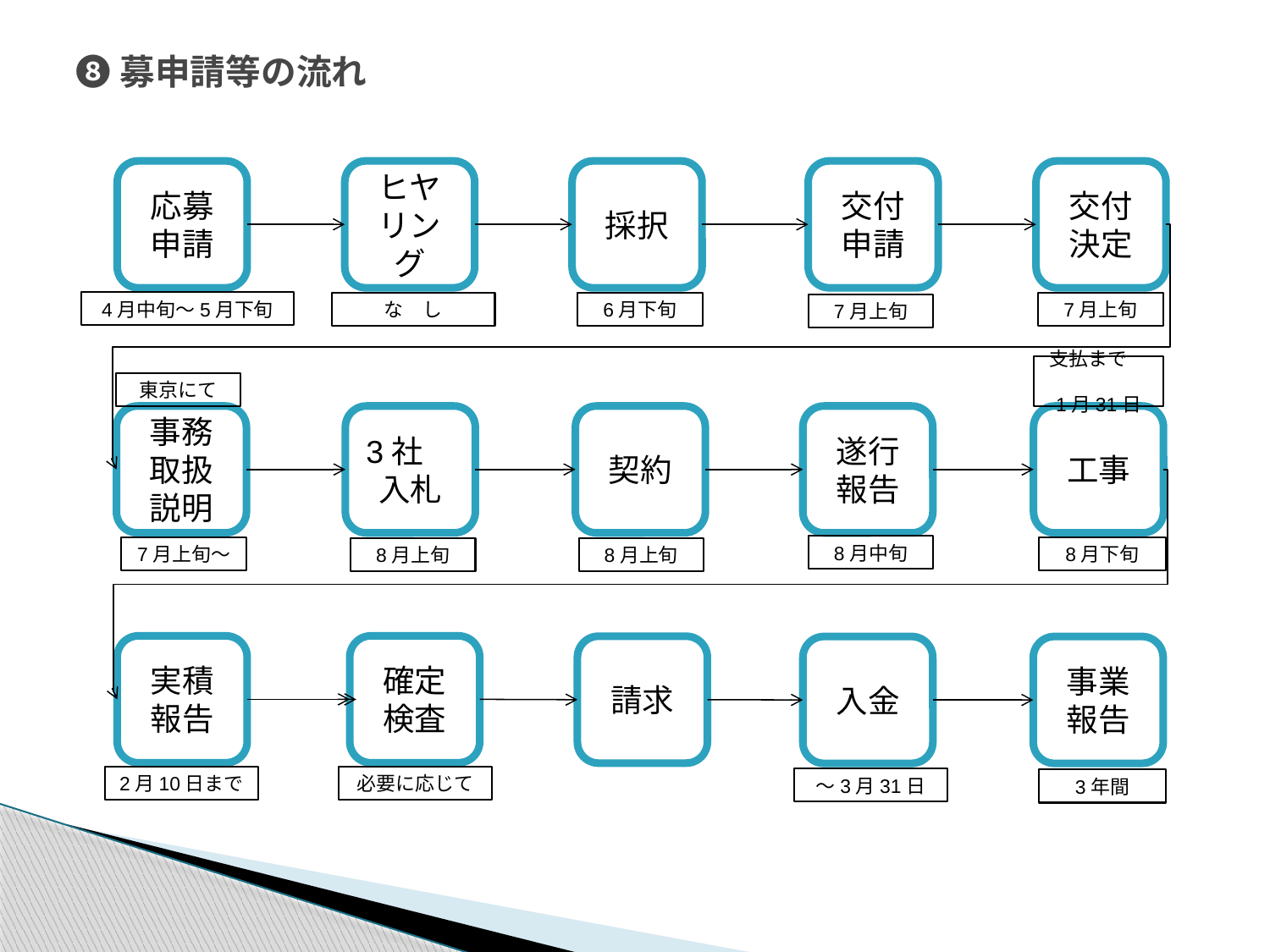

# ❽募申請等の流れ
応募申請
ヒヤリング
採択
交付申請
交付決定
4月中旬～5月下旬
な　し
6月下旬
7月上旬
7月上旬
支払まで　　　　　　1月31日
東京にて
事務取扱説明
3社　入札
契約
遂行報告
工事
8月中旬
7月上旬～
8月下旬
8月上旬
8月上旬
実積報告
確定検査
請求
入金
事業報告
2月10日まで
必要に応じて
～3月31日
3年間